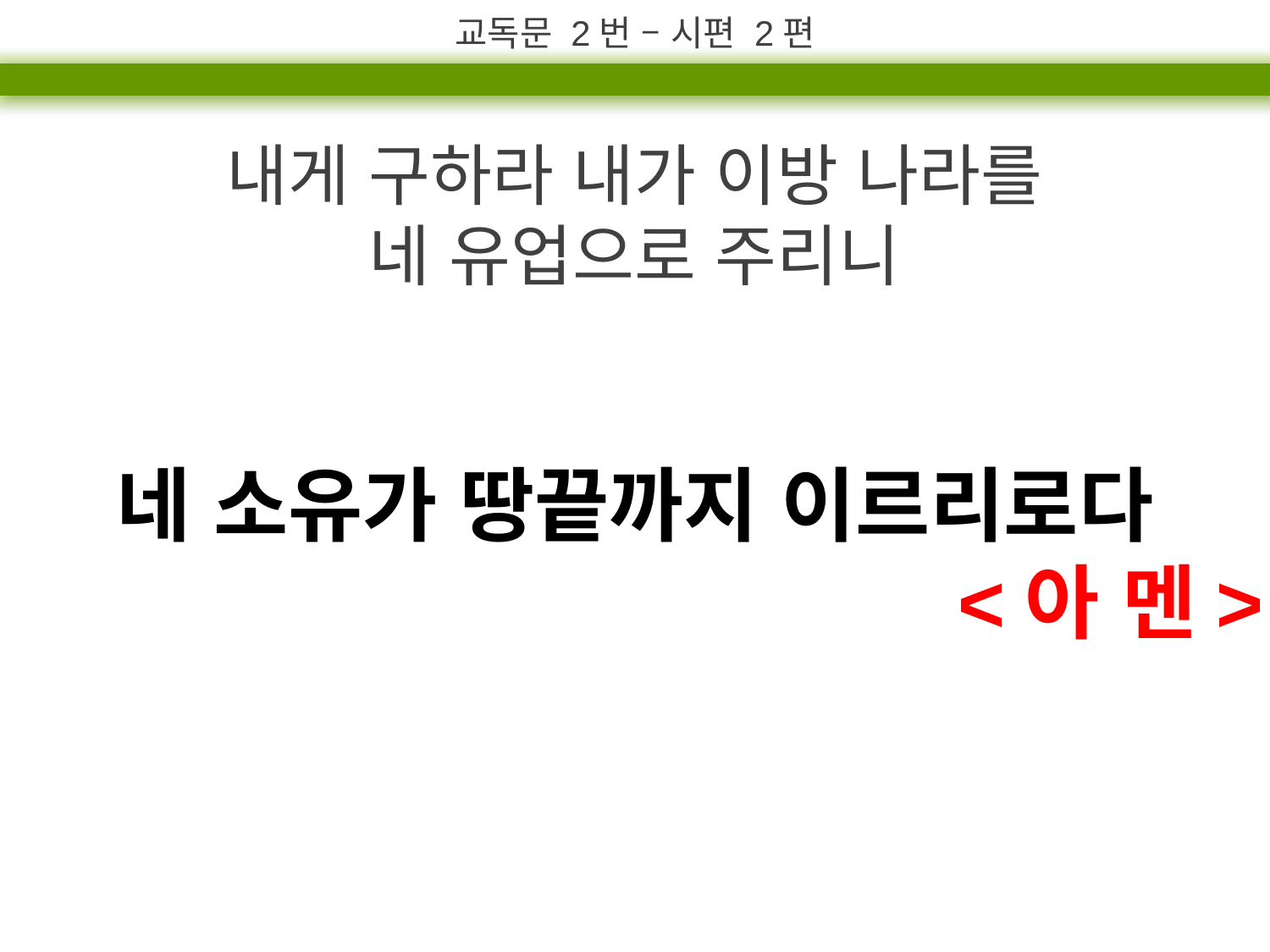

교독문 2번 – 시편 2편

내게 구하라 내가 이방 나라를
네 유업으로 주리니
네 소유가 땅끝까지 이르리로다
<아 멘>